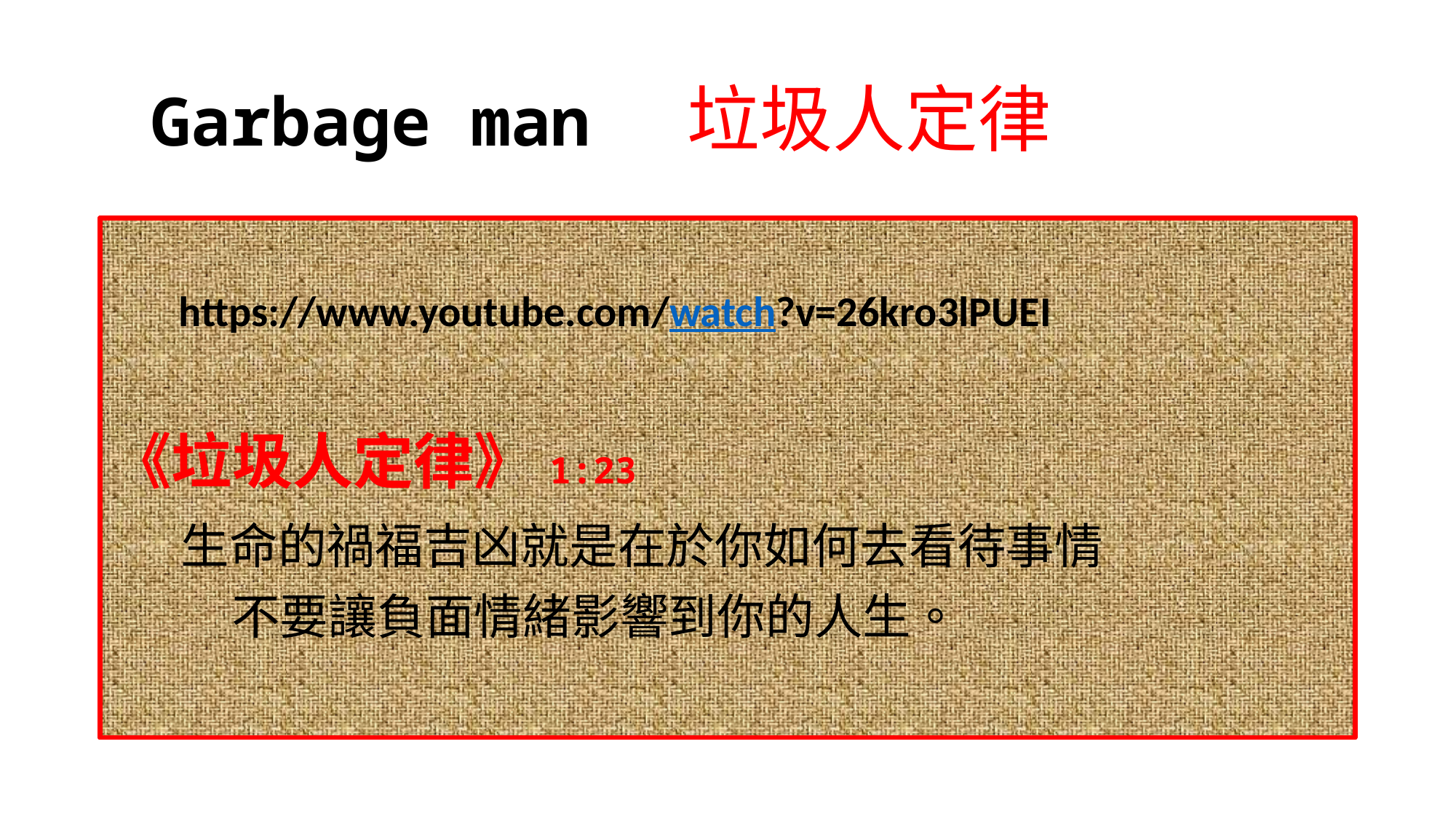

# Garbage man  垃圾人定律

       https://www.youtube.com/watch?v=26kro3lPUEI

《垃圾人定律》1:23
    生命的禍福吉凶就是在於你如何去看待事情
          不要讓負面情緒影響到你的人生。